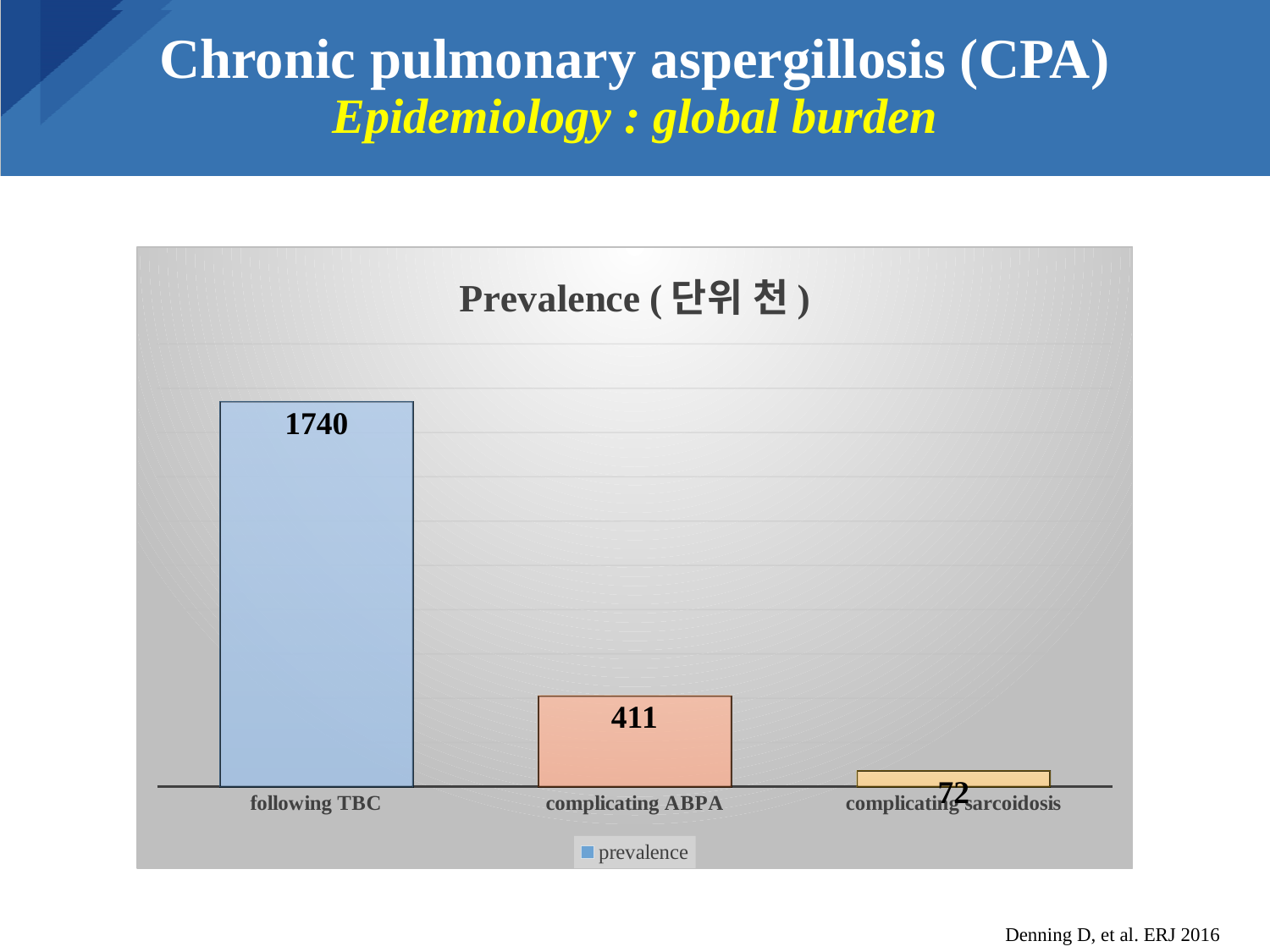

# Chronic pulmonary aspergillosis (CPA) Epidemiology : global burden

### Chart: Prevalence (단위 천)

| Category | prevalence |
|---|---|
| following TBC | 1740.0 |
| complicating ABPA | 411.0 |
| complicating sarcoidosis | 72.0 |
Denning D, et al. ERJ 2016